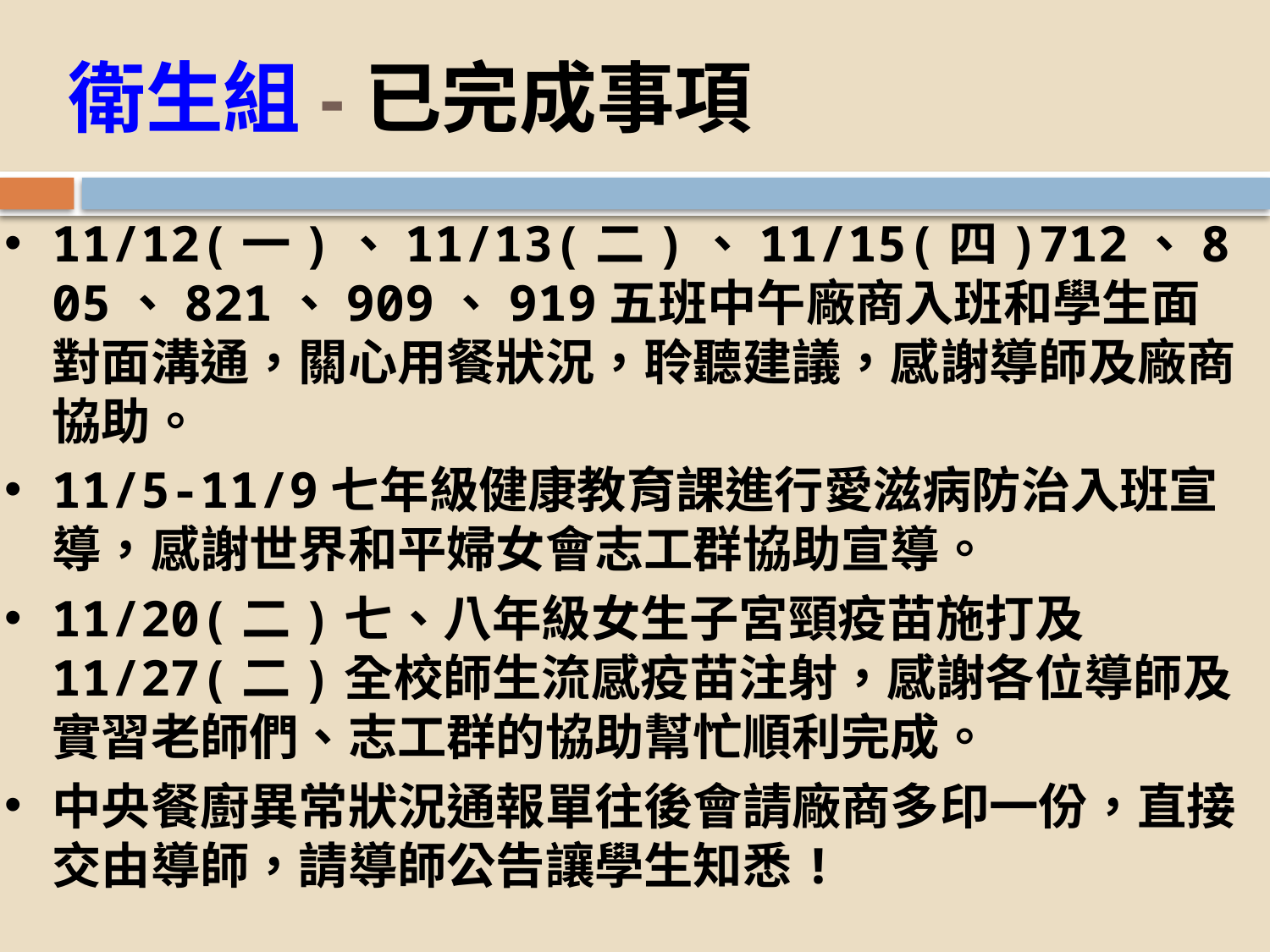

# 衛生組-已完成事項
11/12(一)、11/13(二)、11/15(四)712、805、821、909、919五班中午廠商入班和學生面對面溝通，關心用餐狀況，聆聽建議，感謝導師及廠商協助。
11/5-11/9七年級健康教育課進行愛滋病防治入班宣導，感謝世界和平婦女會志工群協助宣導。
11/20(二)七、八年級女生子宮頸疫苗施打及11/27(二)全校師生流感疫苗注射，感謝各位導師及實習老師們、志工群的協助幫忙順利完成。
中央餐廚異常狀況通報單往後會請廠商多印一份，直接交由導師，請導師公告讓學生知悉!